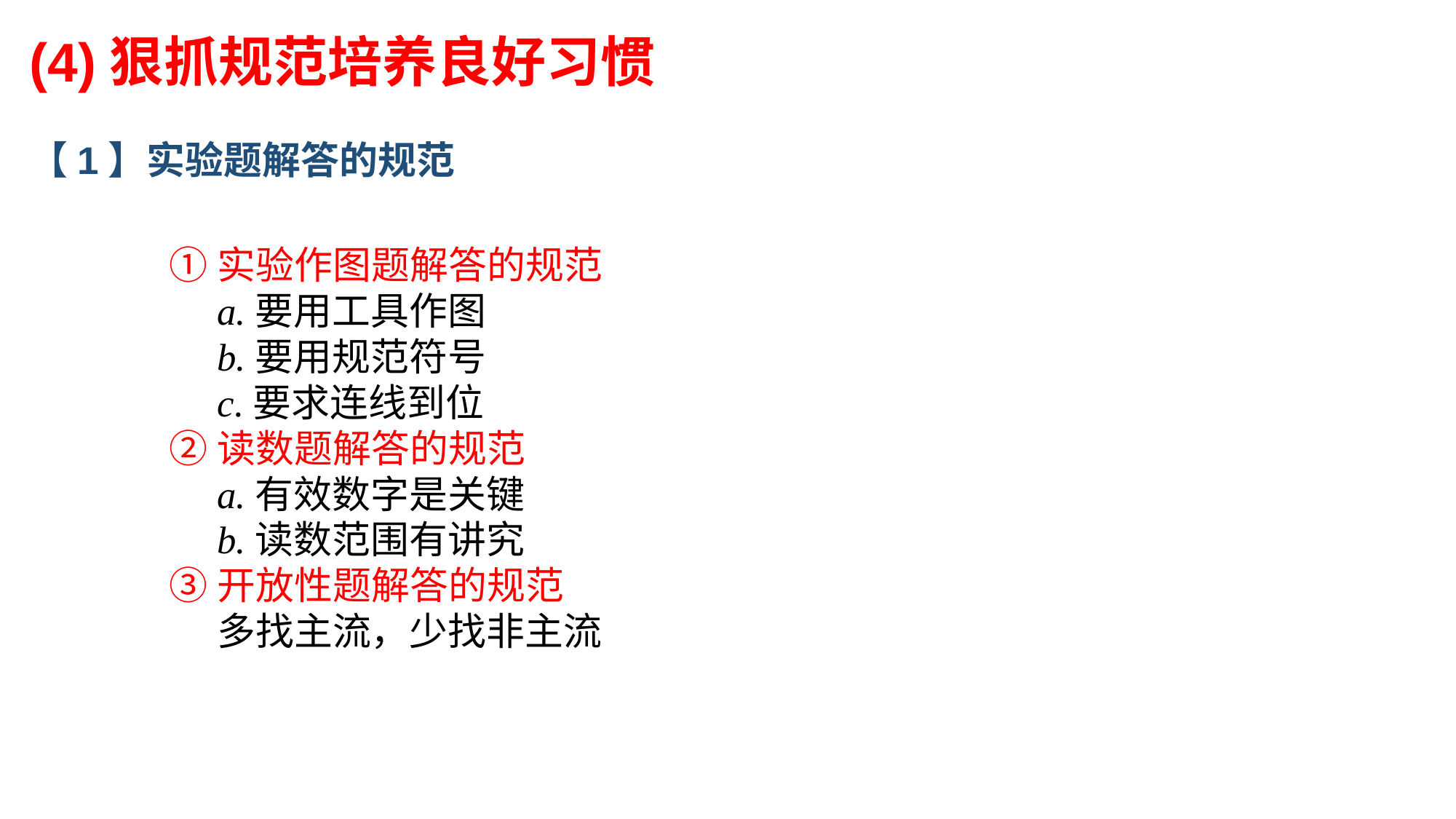

(4)狠抓规范培养良好习惯
【1】实验题解答的规范
①实验作图题解答的规范
a.要用工具作图
b.要用规范符号
c.要求连线到位
②读数题解答的规范
a.有效数字是关键
b.读数范围有讲究
③开放性题解答的规范
多找主流，少找非主流